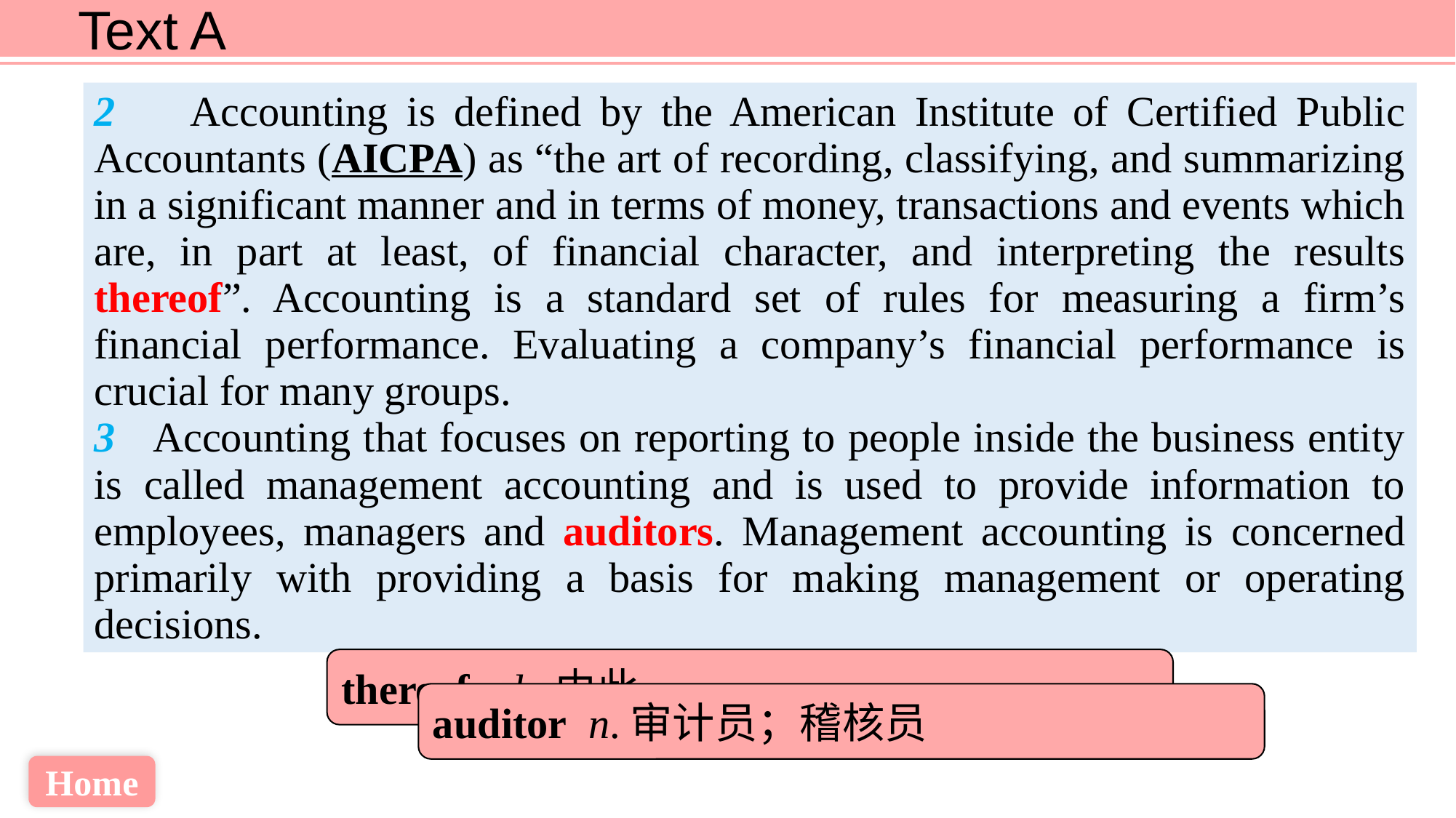

2    Accounting is defined by the American Institute of Certified Public Accountants (AICPA) as “the art of recording, classifying, and summarizing in a significant manner and in terms of money, transactions and events which are, in part at least, of financial character, and interpreting the results thereof”. Accounting is a standard set of rules for measuring a firm’s financial performance. Evaluating a company’s financial performance is crucial for many groups.
3   Accounting that focuses on reporting to people inside the business entity is called management accounting and is used to provide information to employees, managers and auditors. Management accounting is concerned primarily with providing a basis for making management or operating decisions.

thereof ad. 由此
auditor  n.审计员；稽核员